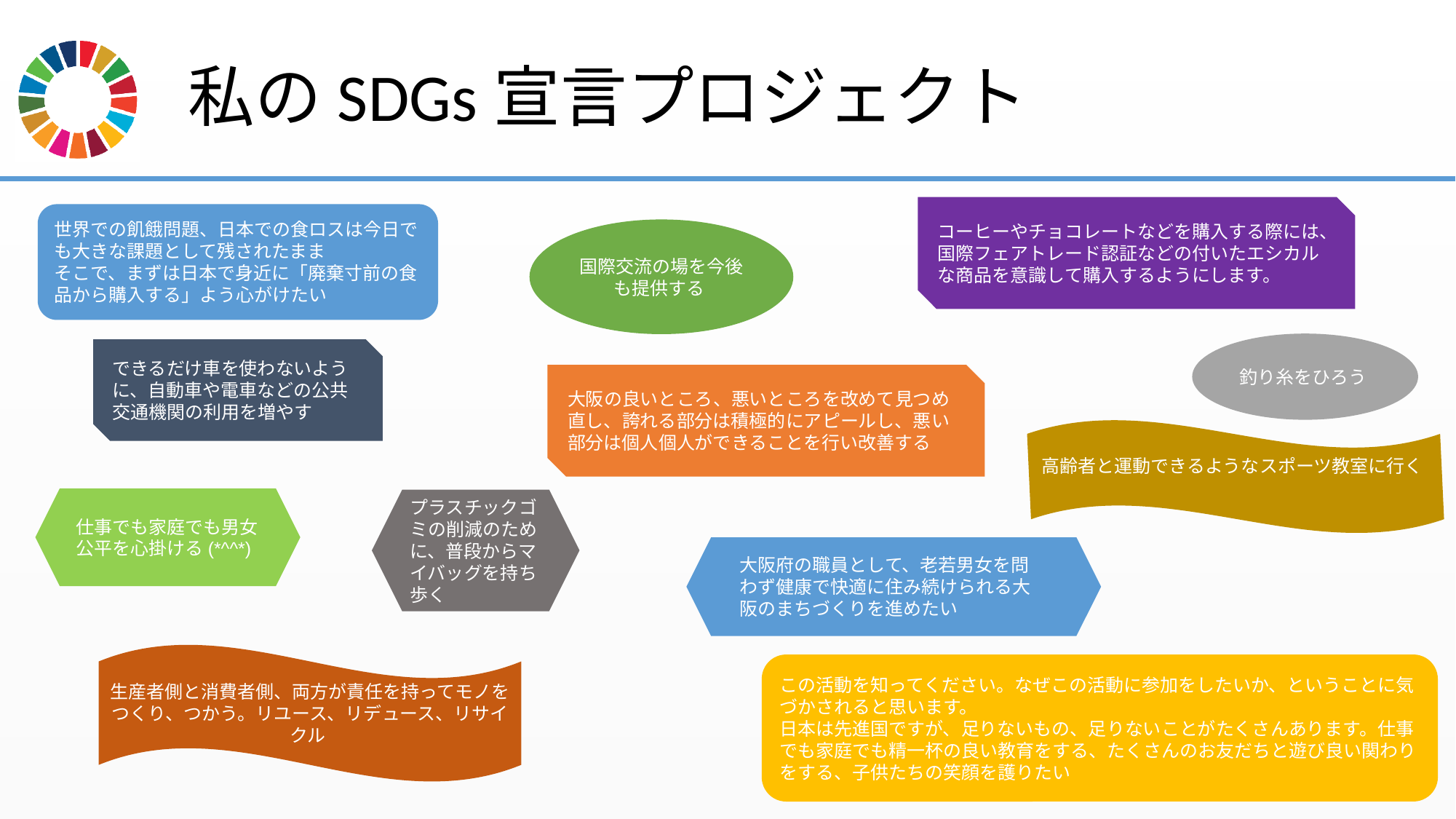

# 私のSDGs宣言プロジェクト
コーヒーやチョコレートなどを購入する際には、国際フェアトレード認証などの付いたエシカルな商品を意識して購入するようにします。
世界での飢餓問題、日本での食ロスは今日でも大きな課題として残されたまま
そこで、まずは日本で身近に「廃棄寸前の食品から購入する」よう心がけたい
国際交流の場を今後も提供する
釣り糸をひろう
できるだけ車を使わないように、自動車や電車などの公共交通機関の利用を増やす
大阪の良いところ、悪いところを改めて見つめ直し、誇れる部分は積極的にアピールし、悪い部分は個人個人ができることを行い改善する
高齢者と運動できるようなスポーツ教室に行く

仕事でも家庭でも男女公平を心掛ける(*^^*)
プラスチックゴミの削減のために、普段からマイバッグを持ち歩く
大阪府の職員として、老若男女を問わず健康で快適に住み続けられる大阪のまちづくりを進めたい
生産者側と消費者側、両方が責任を持ってモノをつくり、つかう。リユース、リデュース、リサイクル
この活動を知ってください。なぜこの活動に参加をしたいか、ということに気づかされると思います。
日本は先進国ですが、足りないもの、足りないことがたくさんあります。仕事でも家庭でも精一杯の良い教育をする、たくさんのお友だちと遊び良い関わりをする、子供たちの笑顔を護りたい